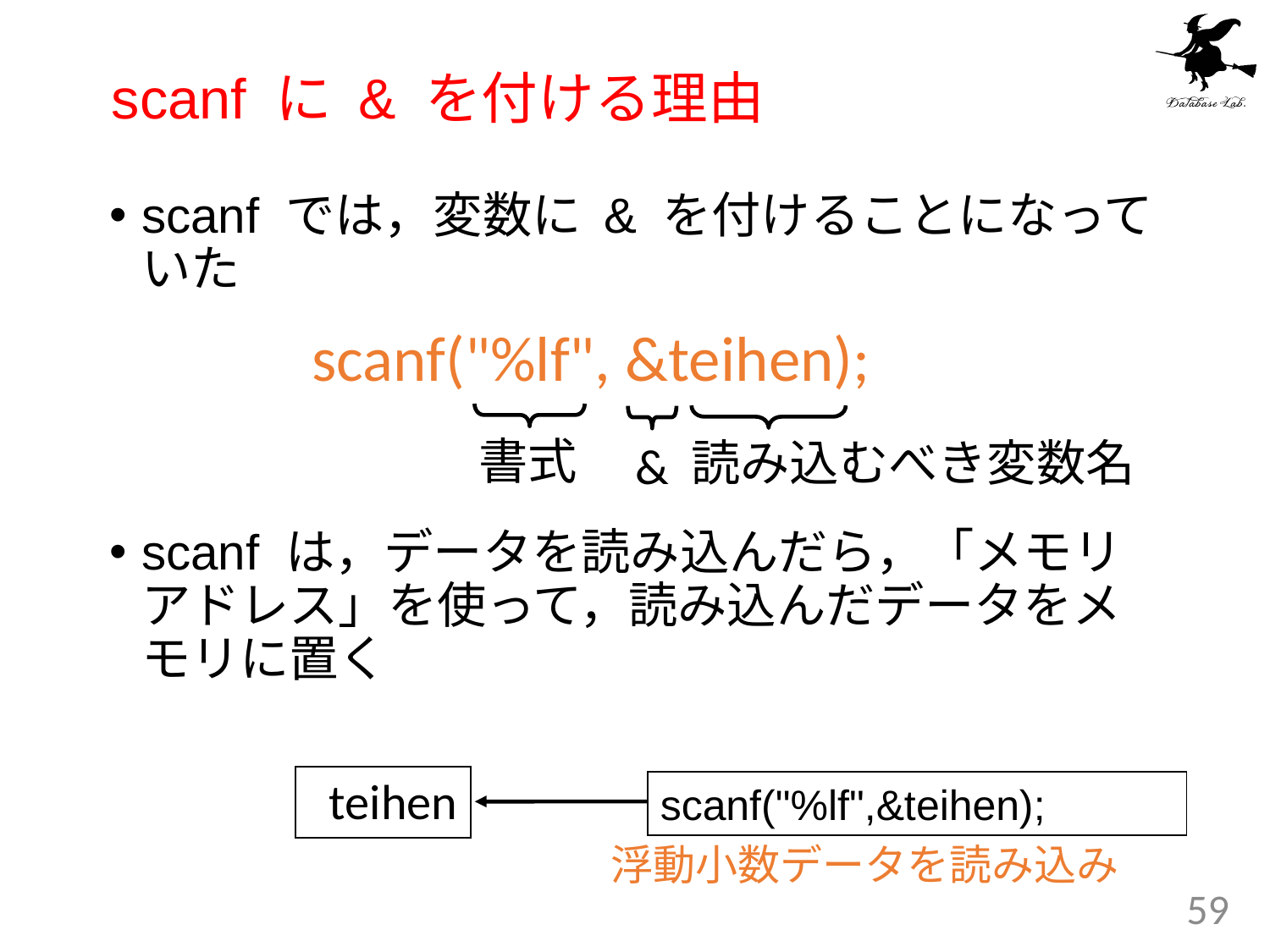

# scanf に & を付ける理由
scanf では，変数に & を付けることになっていた

scanf は，データを読み込んだら，「メモリアドレス」を使って，読み込んだデータをメモリに置く
scanf("%lf", &teihen);

書式
読み込むべき変数名
&
teihen

scanf("%lf",&teihen);

浮動小数データを読み込み
59